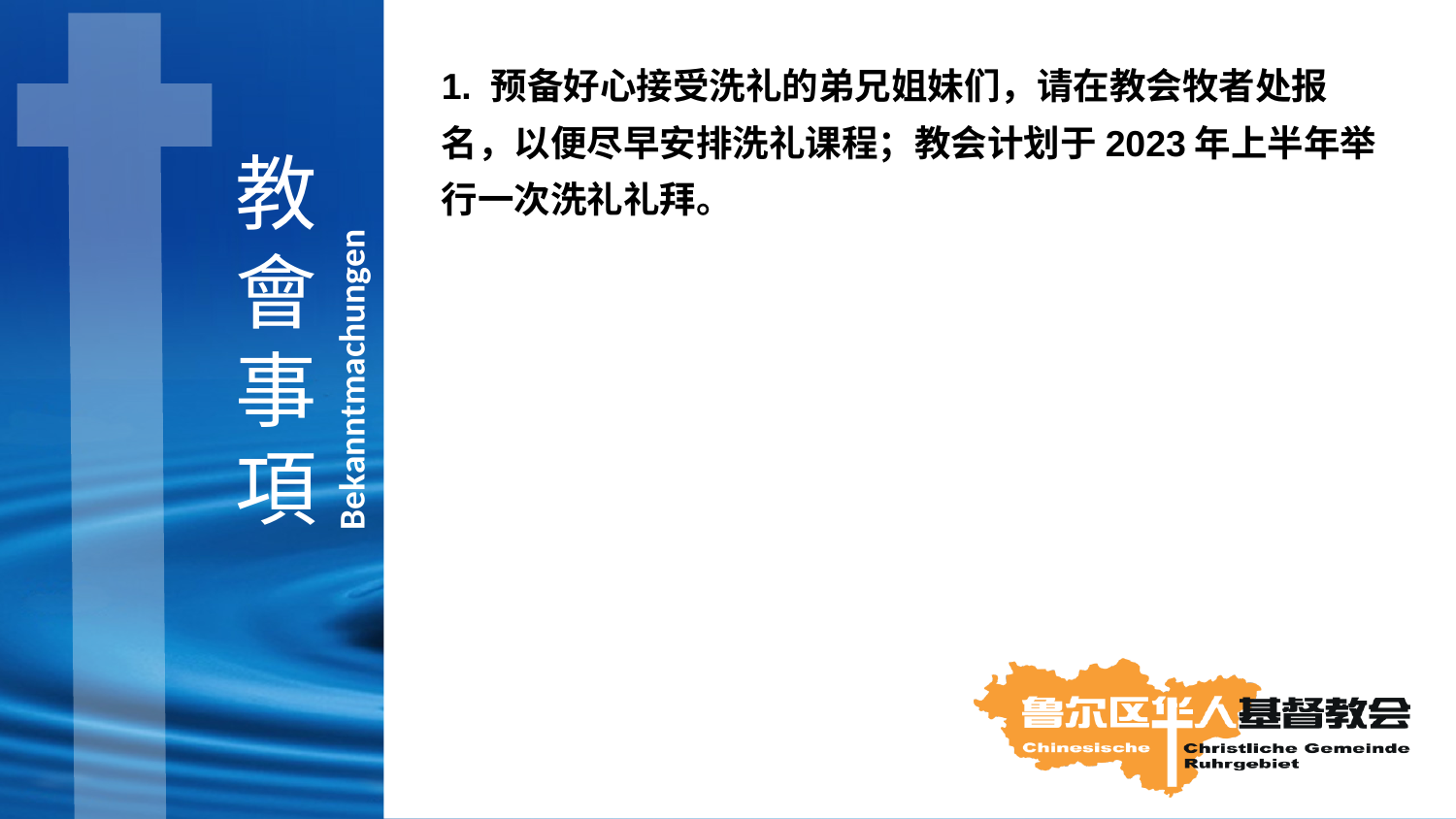

1. 预备好心接受洗礼的弟兄姐妹们，请在教会牧者处报名，以便尽早安排洗礼课程；教会计划于2023年上半年举行一次洗礼礼拜。

教
會
事
項
Bekanntmachungen